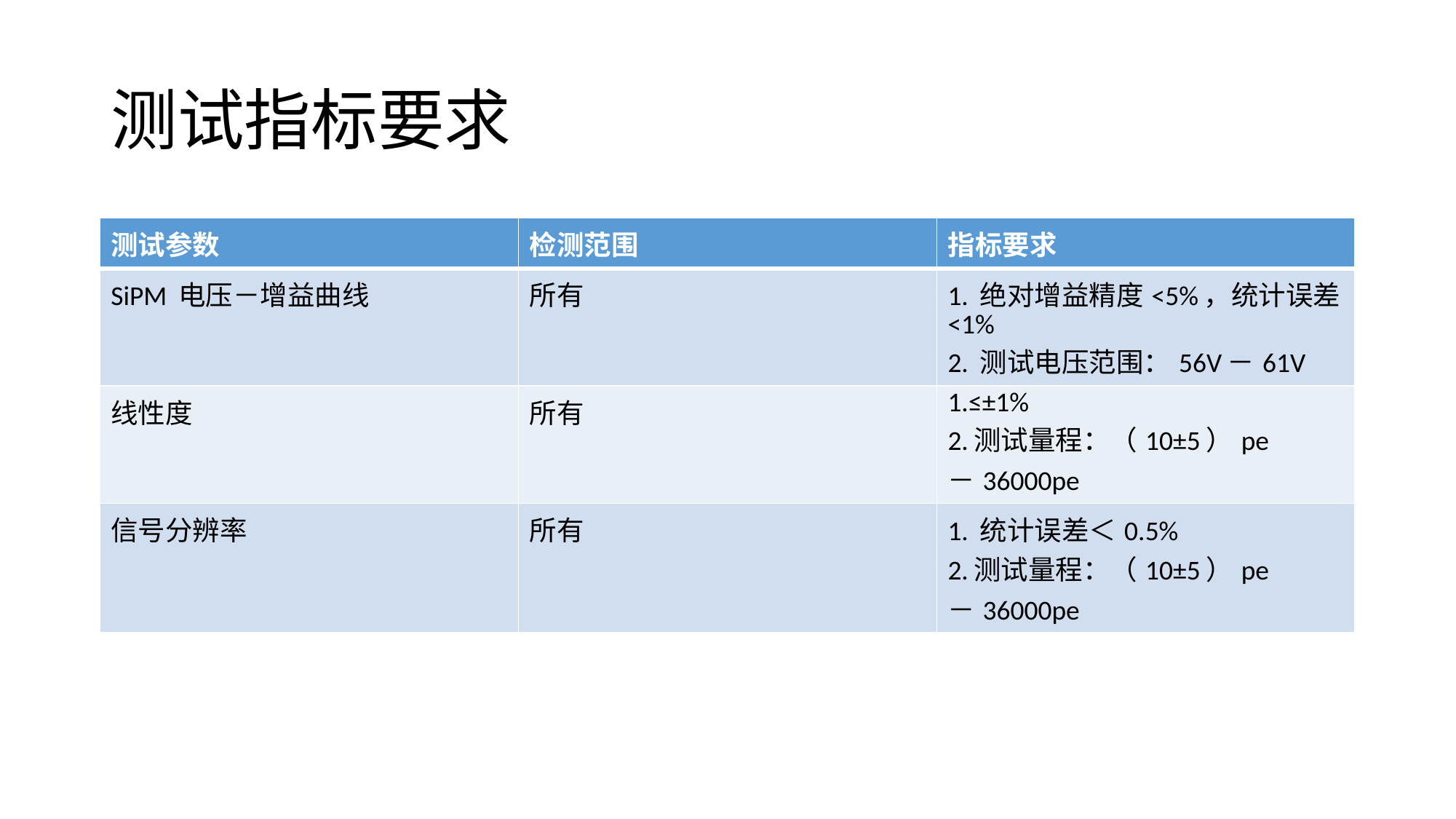

# 测试指标要求
| 测试参数 | 检测范围 | 指标要求 |
| --- | --- | --- |
| SiPM 电压－增益曲线 | 所有 | 1. 绝对增益精度<5%，统计误差<1% 2. 测试电压范围：56V－61V |
| 线性度 | 所有 | 1.≤±1% 2.测试量程：（10±5）pe －36000pe |
| 信号分辨率 | 所有 | 1. 统计误差＜0.5% 2.测试量程：（10±5）pe －36000pe |